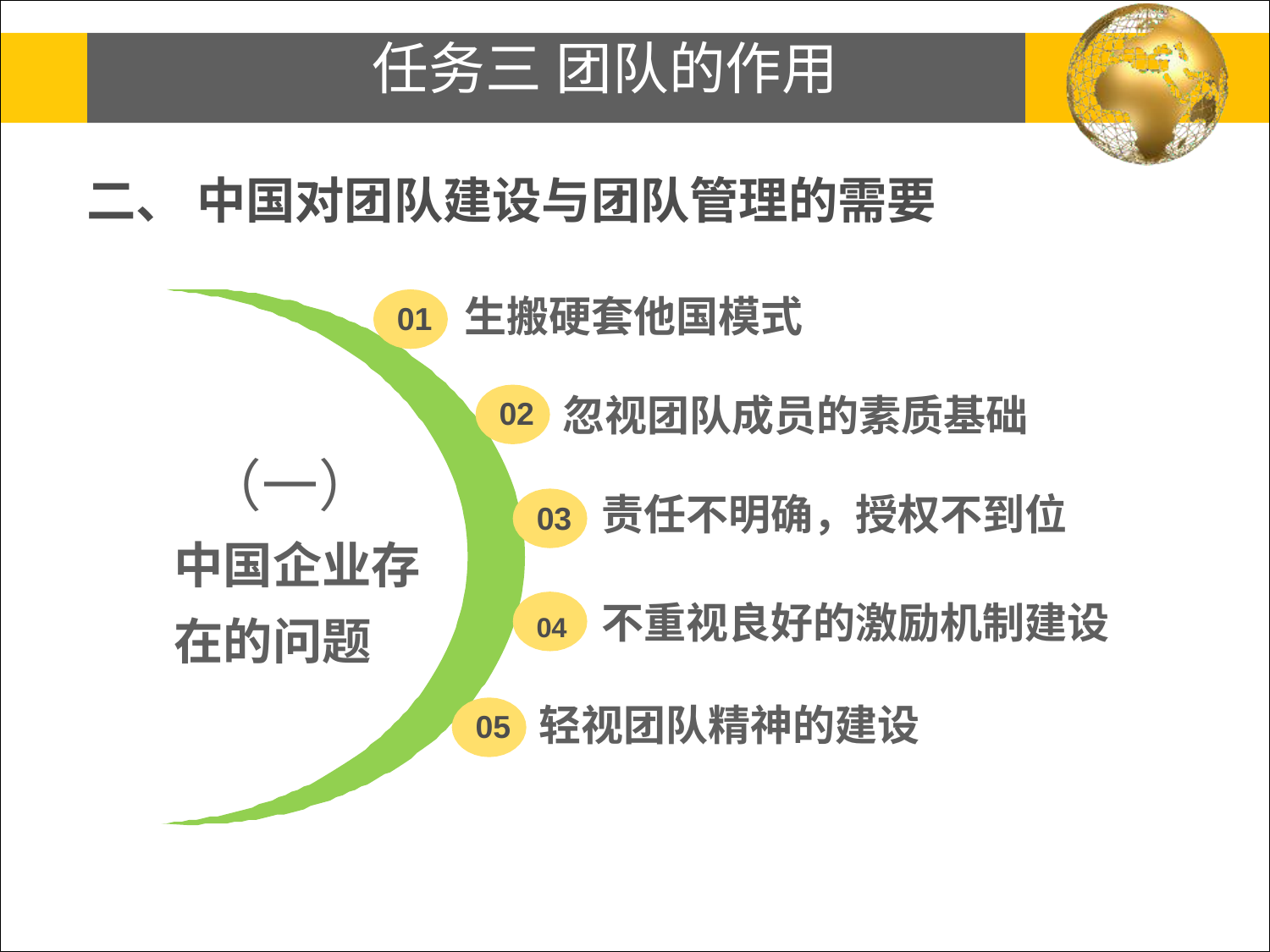

# 任务三 团队的作用
二、 中国对团队建设与团队管理的需要
生搬硬套他国模式

01

忽视团队成员的素质基础
02
（一）  中国企业存 在的问题
03	责任不明确，授权不到位

04	不重视良好的激励机制建设

轻视团队精神的建设

05